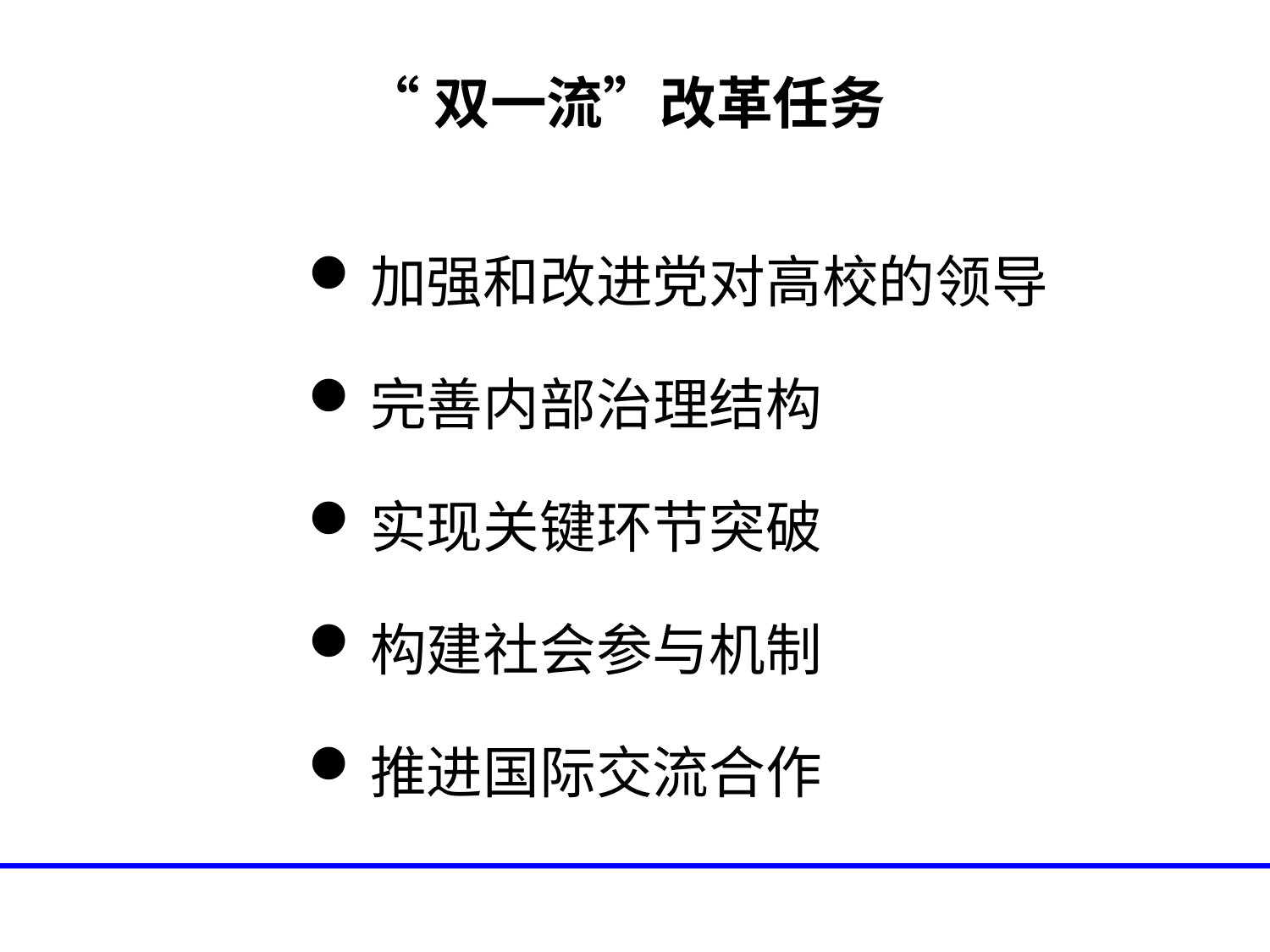

# “双一流”改革任务
加强和改进党对高校的领导
完善内部治理结构
实现关键环节突破
构建社会参与机制
推进国际交流合作